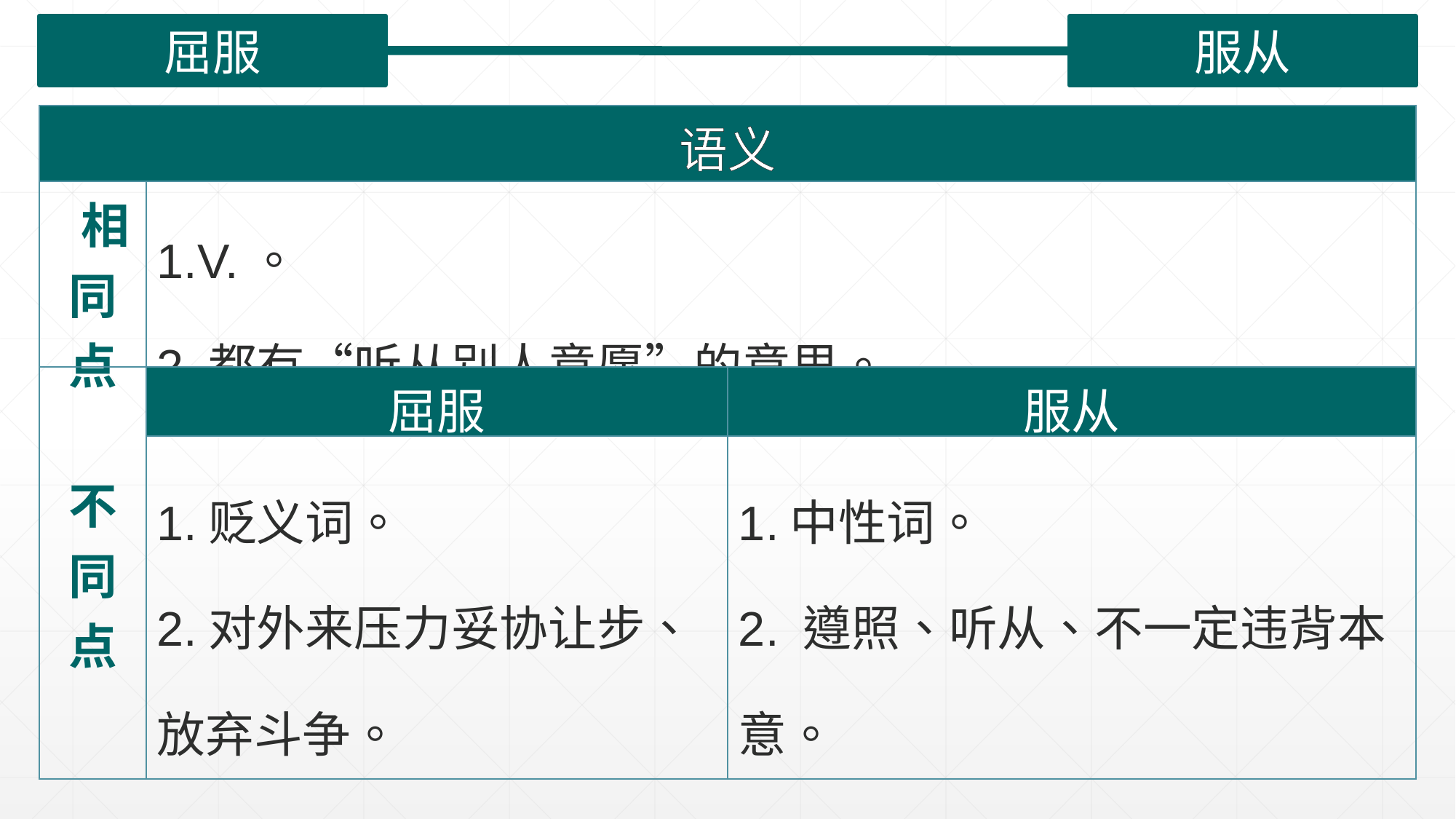

屈服
服从
| 语义 |  |  |
| --- | --- | --- |
| 相同点 | 1.V.。 2.都有“听从别人意愿”的意思。 |  |
| 不同点 | 屈服 | 服从 |
|  | 1.贬义词。 2.对外来压力妥协让步、放弃斗争。 | 1.中性词。 2. 遵照、听从、不一定违背本意。 |
|  |
| --- |